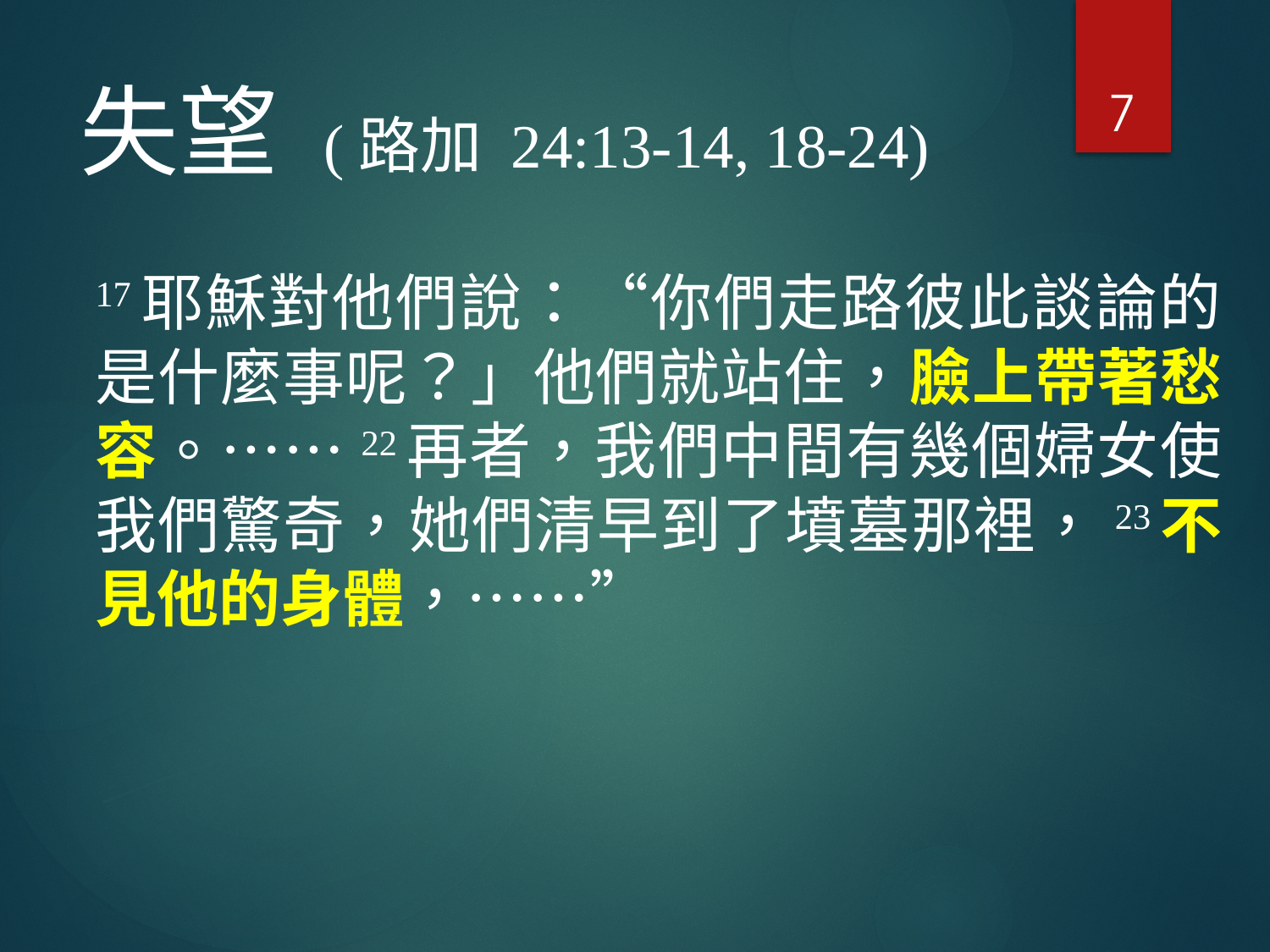

7
# 失望 (路加 24:13-14, 18-24)
17耶穌對他們說：“你們走路彼此談論的是什麼事呢？」他們就站住，臉上帶著愁容。……22再者，我們中間有幾個婦女使我們驚奇，她們清早到了墳墓那裡，23不見他的身體，……”